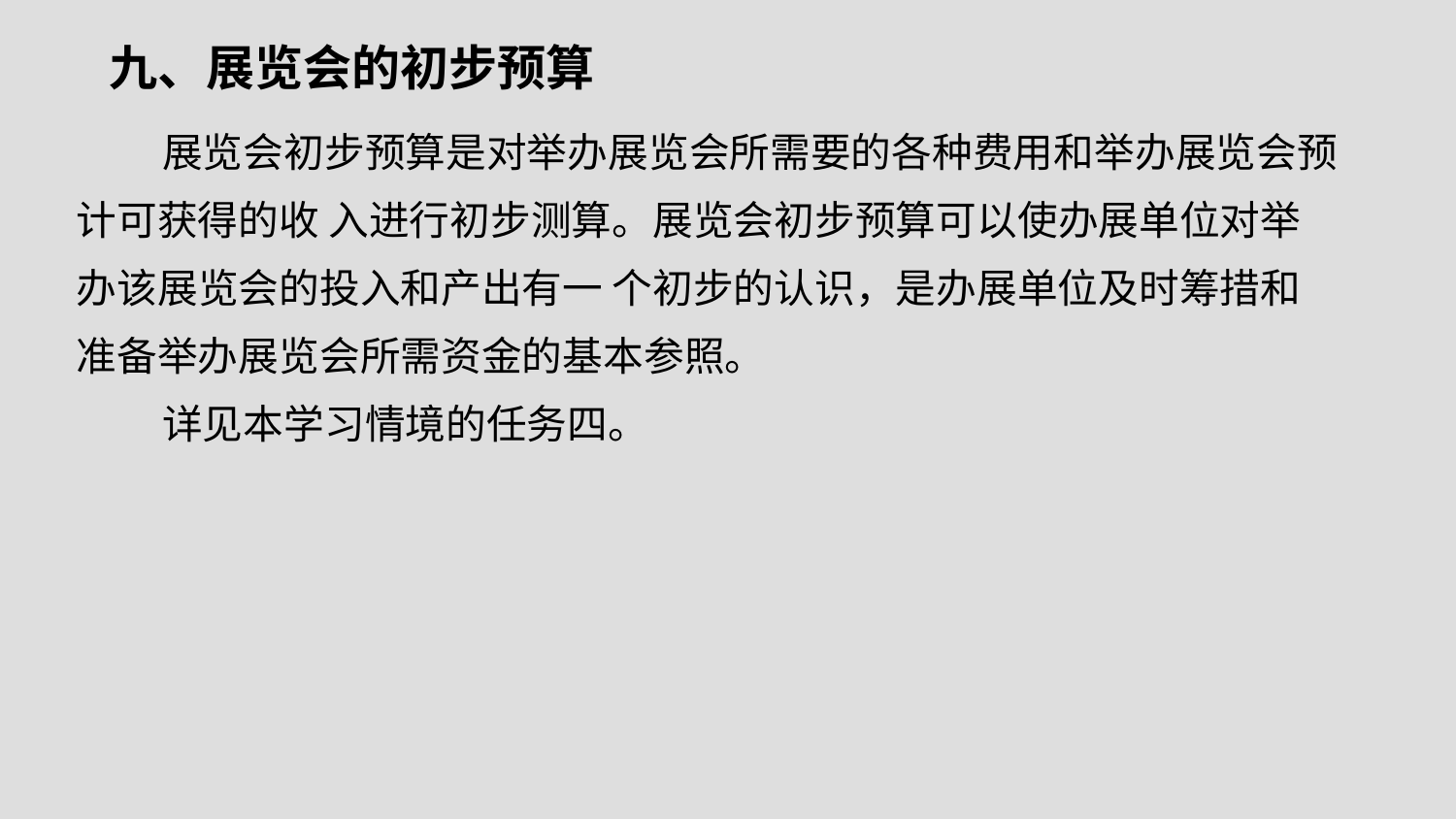

# 九、展览会的初步预算
展览会初步预算是对举办展览会所需要的各种费用和举办展览会预计可获得的收 入进行初步测算。展览会初步预算可以使办展单位对举办该展览会的投入和产出有一 个初步的认识，是办展单位及时筹措和准备举办展览会所需资金的基本参照。
详见本学习情境的任务四。